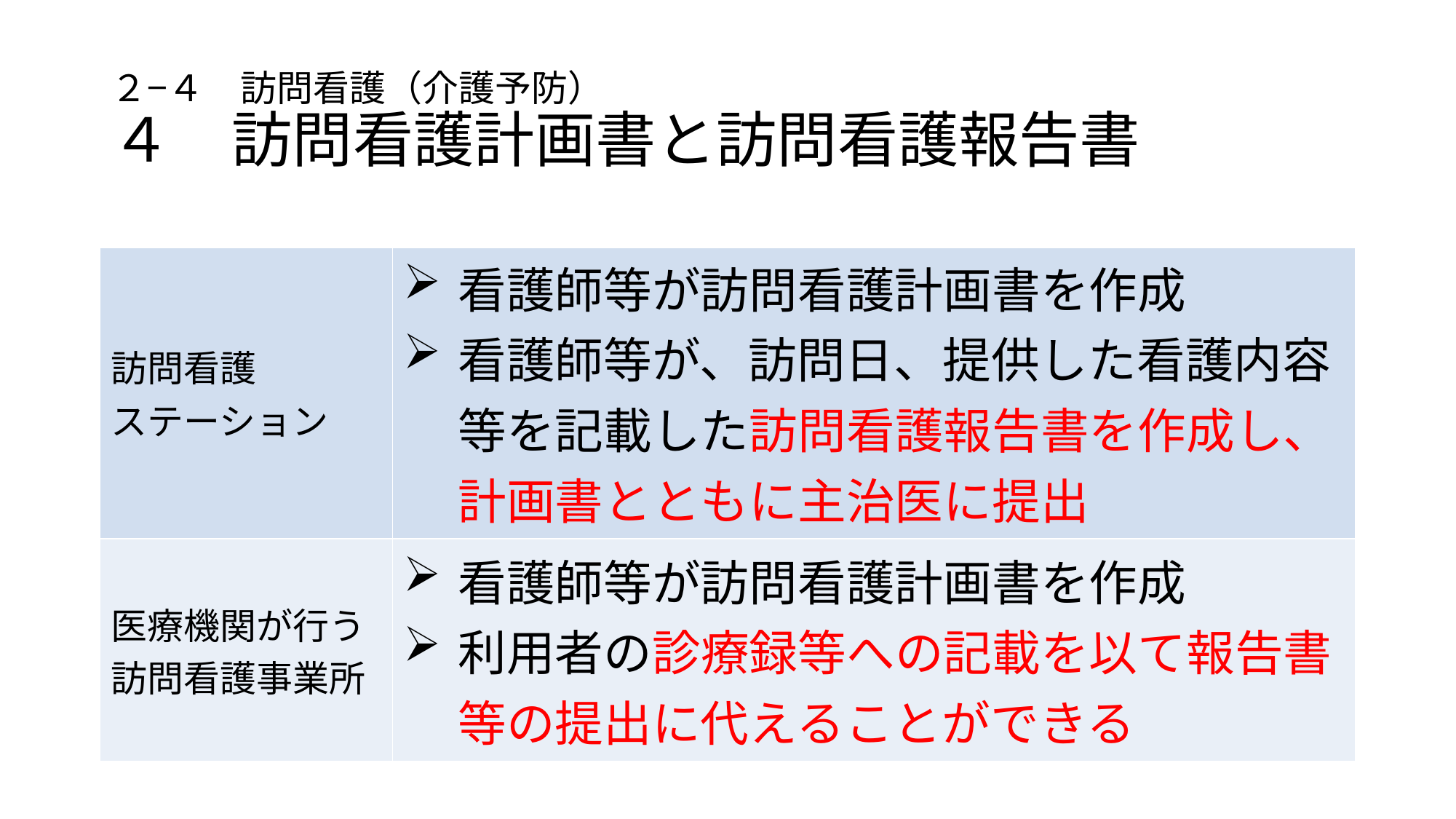

# ２−４　訪問看護（介護予防） ４　訪問看護計画書と訪問看護報告書
|  |  |
| --- | --- |
| 訪問看護 ステーション | 看護師等が訪問看護計画書を作成 看護師等が、訪問日、提供した看護内容等を記載した訪問看護報告書を作成し、計画書とともに主治医に提出 |
| 医療機関が行う訪問看護事業所 | 看護師等が訪問看護計画書を作成 利用者の診療録等への記載を以て報告書等の提出に代えることができる |